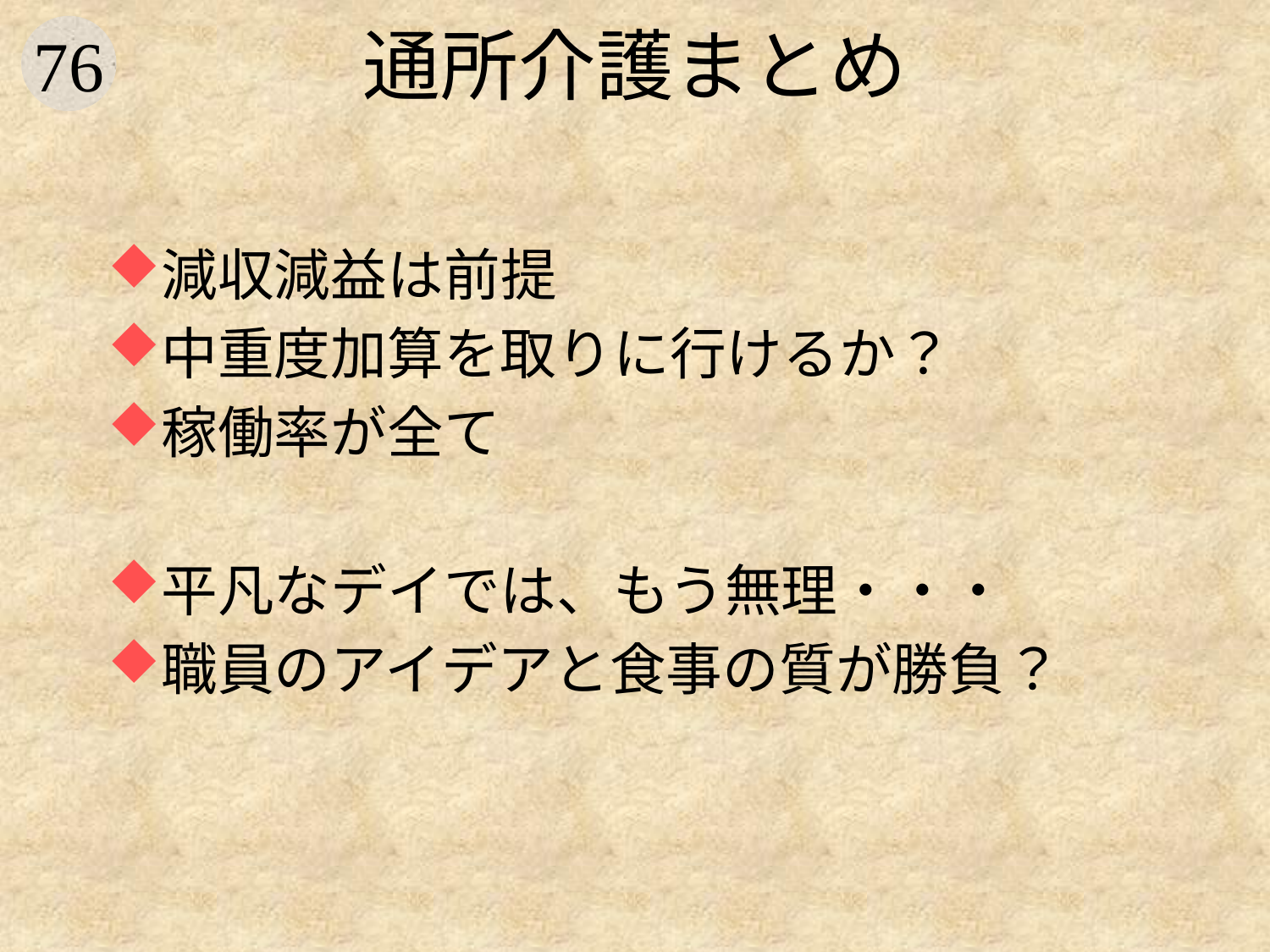

# 通所介護まとめ
減収減益は前提
中重度加算を取りに行けるか？
稼働率が全て

平凡なデイでは、もう無理・・・
職員のアイデアと食事の質が勝負？